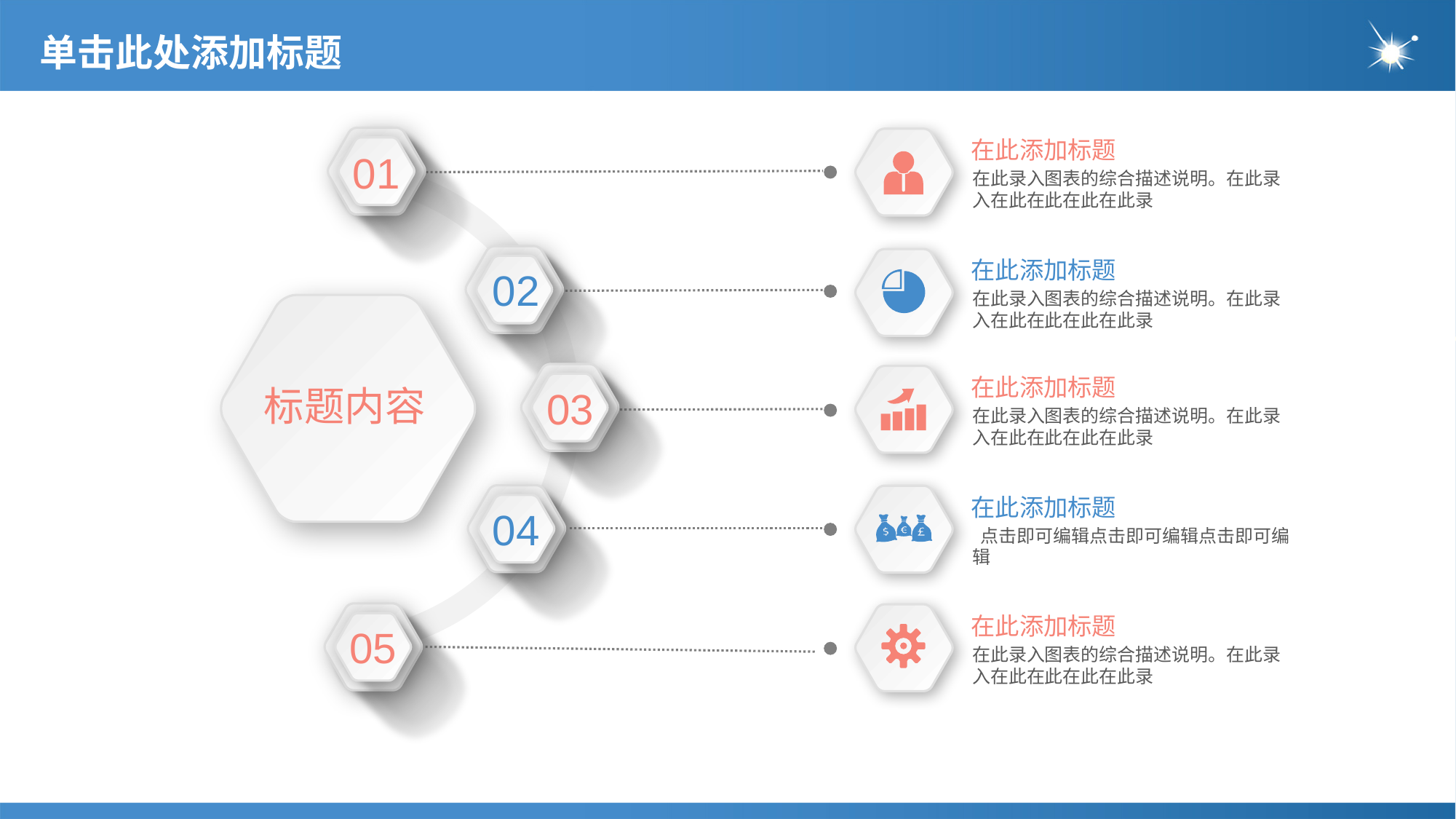

# 单击此处添加标题

01

02

标题内容
03

04

05

在此添加标题
在此录入图表的综合描述说明。在此录入在此在此在此在此录

在此添加标题
在此录入图表的综合描述说明。在此录入在此在此在此在此录

在此添加标题
在此录入图表的综合描述说明。在此录入在此在此在此在此录

在此添加标题
 点击即可编辑点击即可编辑点击即可编辑

在此添加标题
在此录入图表的综合描述说明。在此录入在此在此在此在此录